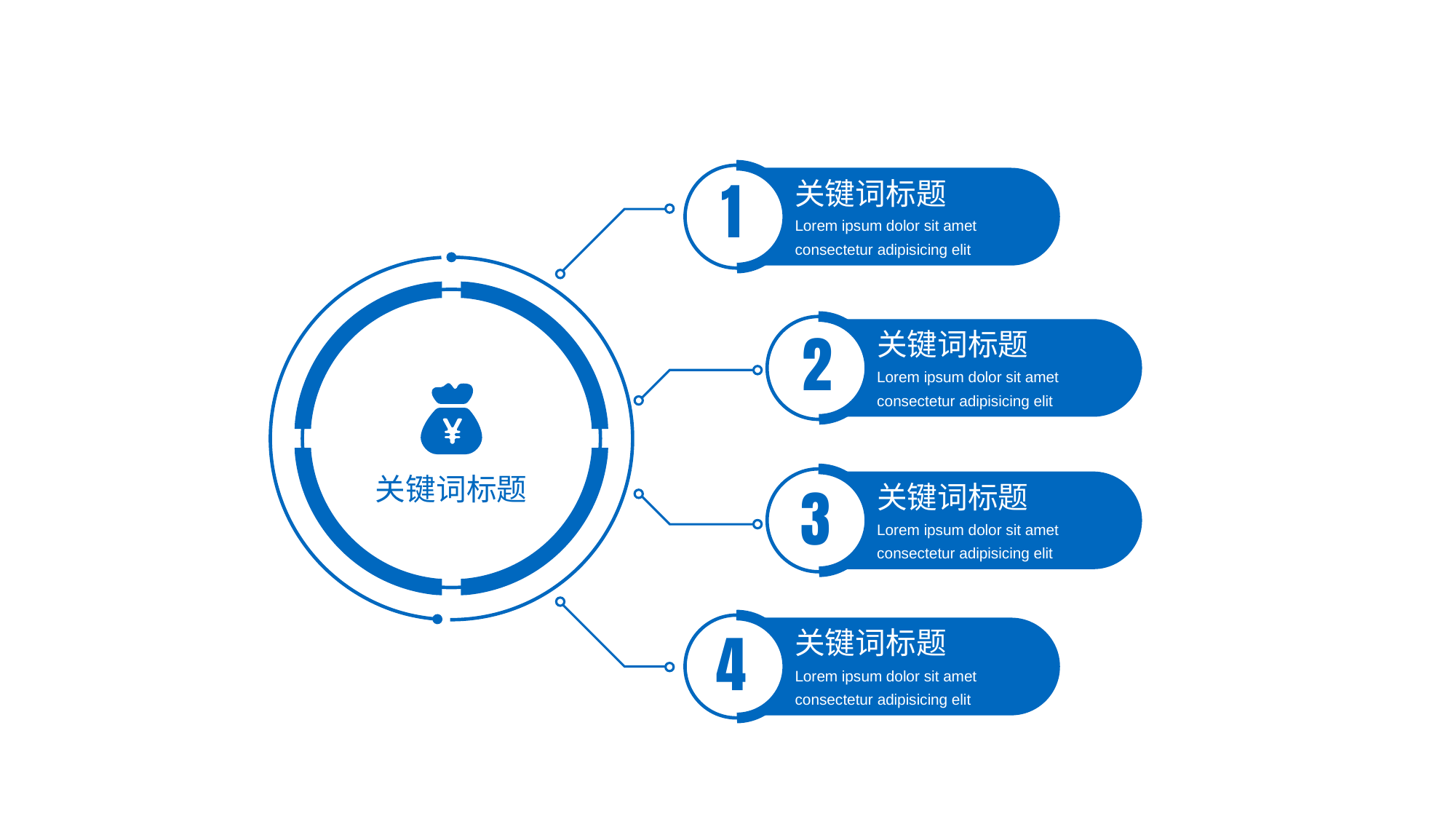

关键词标题
Lorem ipsum dolor sit amet consectetur adipisicing elit
1

关键词标题
Lorem ipsum dolor sit amet consectetur adipisicing elit
2

关键词标题
Lorem ipsum dolor sit amet consectetur adipisicing elit
关键词标题
3

关键词标题
Lorem ipsum dolor sit amet consectetur adipisicing elit
4